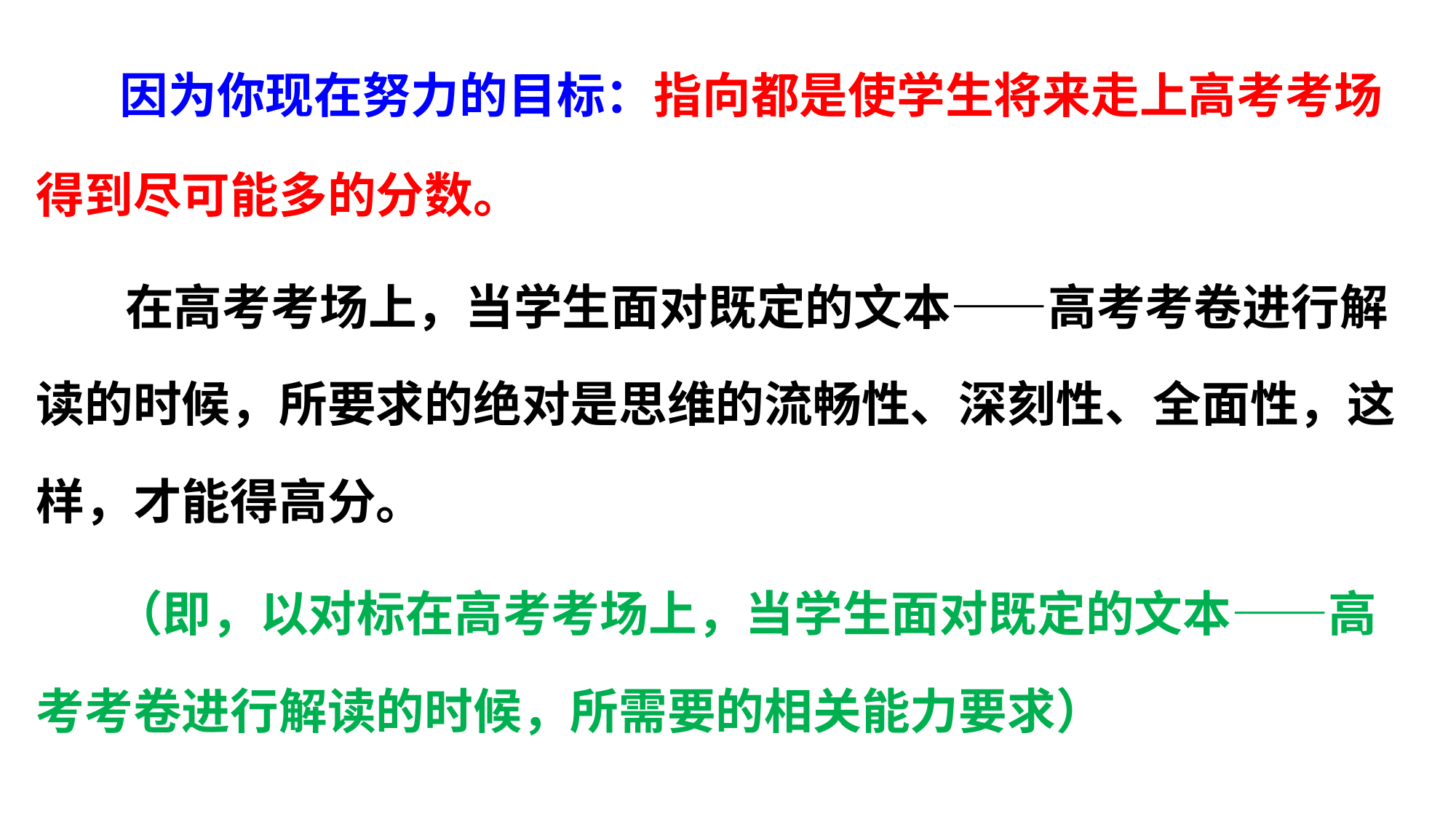

因为你现在努力的目标：指向都是使学生将来走上高考考场得到尽可能多的分数。
       在高考考场上，当学生面对既定的文本——高考考卷进行解读的时候，所要求的绝对是思维的流畅性、深刻性、全面性，这样，才能得高分。
      （即，以对标在高考考场上，当学生面对既定的文本——高考考卷进行解读的时候，所需要的相关能力要求）